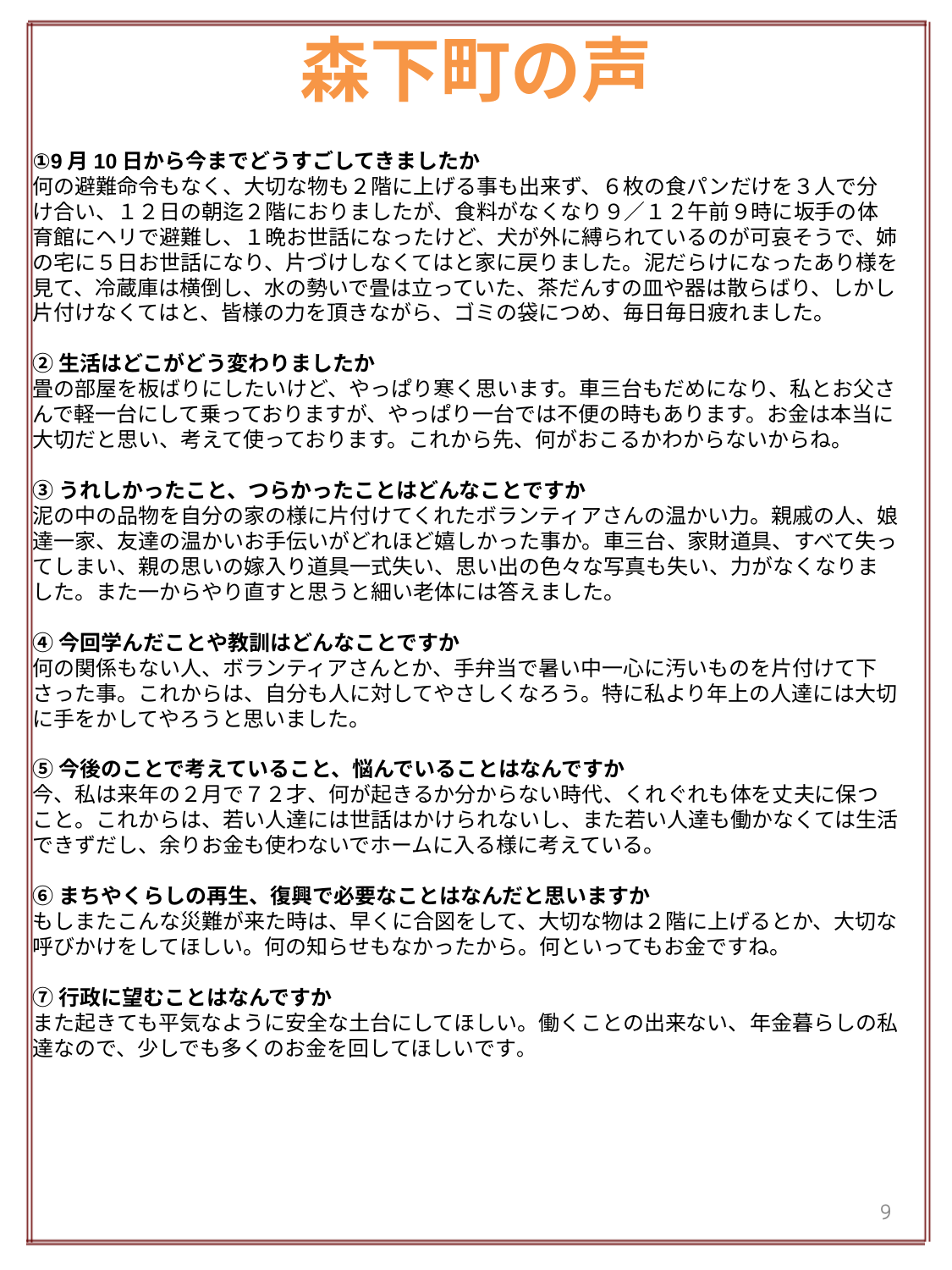

# 森下町の声
①9月10日から今までどうすごしてきましたか
何の避難命令もなく、大切な物も２階に上げる事も出来ず、６枚の食パンだけを３人で分け合い、１２日の朝迄２階におりましたが、食料がなくなり９／１２午前９時に坂手の体育館にヘリで避難し、１晩お世話になったけど、犬が外に縛られているのが可哀そうで、姉の宅に５日お世話になり、片づけしなくてはと家に戻りました。泥だらけになったあり様を見て、冷蔵庫は横倒し、水の勢いで畳は立っていた、茶だんすの皿や器は散らばり、しかし片付けなくてはと、皆様の力を頂きながら、ゴミの袋につめ、毎日毎日疲れました。

②生活はどこがどう変わりましたか
畳の部屋を板ばりにしたいけど、やっぱり寒く思います。車三台もだめになり、私とお父さんで軽一台にして乗っておりますが、やっぱり一台では不便の時もあります。お金は本当に大切だと思い、考えて使っております。これから先、何がおこるかわからないからね。

③うれしかったこと、つらかったことはどんなことですか
泥の中の品物を自分の家の様に片付けてくれたボランティアさんの温かい力。親戚の人、娘達一家、友達の温かいお手伝いがどれほど嬉しかった事か。車三台、家財道具、すべて失ってしまい、親の思いの嫁入り道具一式失い、思い出の色々な写真も失い、力がなくなりました。また一からやり直すと思うと細い老体には答えました。

④今回学んだことや教訓はどんなことですか
何の関係もない人、ボランティアさんとか、手弁当で暑い中一心に汚いものを片付けて下さった事。これからは、自分も人に対してやさしくなろう。特に私より年上の人達には大切に手をかしてやろうと思いました。

⑤今後のことで考えていること、悩んでいることはなんですか
今、私は来年の２月で７２才、何が起きるか分からない時代、くれぐれも体を丈夫に保つこと。これからは、若い人達には世話はかけられないし、また若い人達も働かなくては生活できずだし、余りお金も使わないでホームに入る様に考えている。

⑥まちやくらしの再生、復興で必要なことはなんだと思いますか
もしまたこんな災難が来た時は、早くに合図をして、大切な物は２階に上げるとか、大切な呼びかけをしてほしい。何の知らせもなかったから。何といってもお金ですね。

⑦行政に望むことはなんですか
また起きても平気なように安全な土台にしてほしい。働くことの出来ない、年金暮らしの私達なので、少しでも多くのお金を回してほしいです。
9